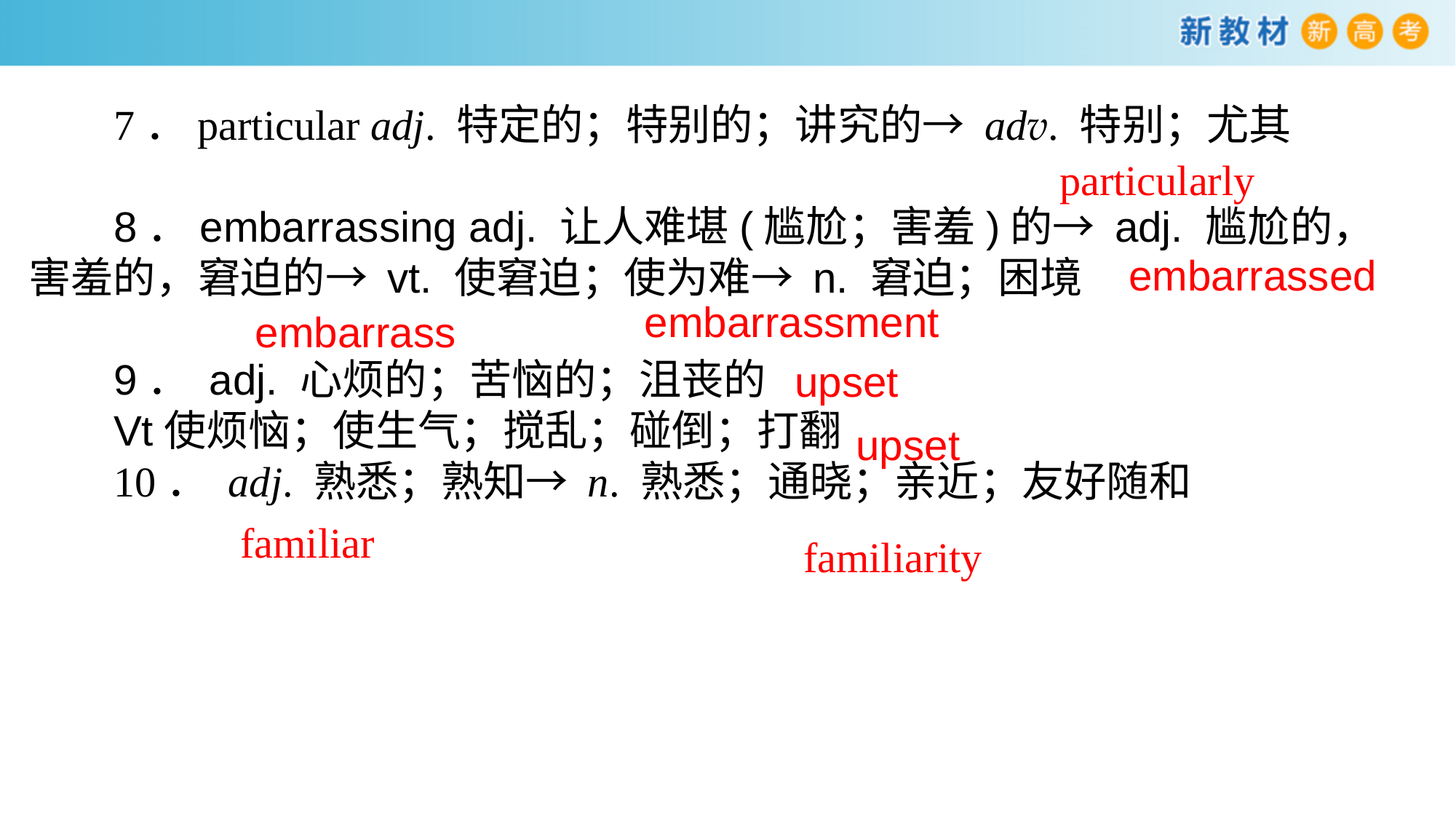

7．particular adj. 特定的；特别的；讲究的→ adv. 特别；尤其

8．embarrassing adj. 让人难堪(尴尬；害羞)的→ adj. 尴尬的，害羞的，窘迫的→ vt. 使窘迫；使为难→ n. 窘迫；困境

9． adj. 心烦的；苦恼的；沮丧的
Vt使烦恼；使生气；搅乱；碰倒；打翻
10． adj. 熟悉；熟知→ n. 熟悉；通晓；亲近；友好随和

particularly
embarrassed
embarrassment
embarrass
upset
upset
familiar
familiarity